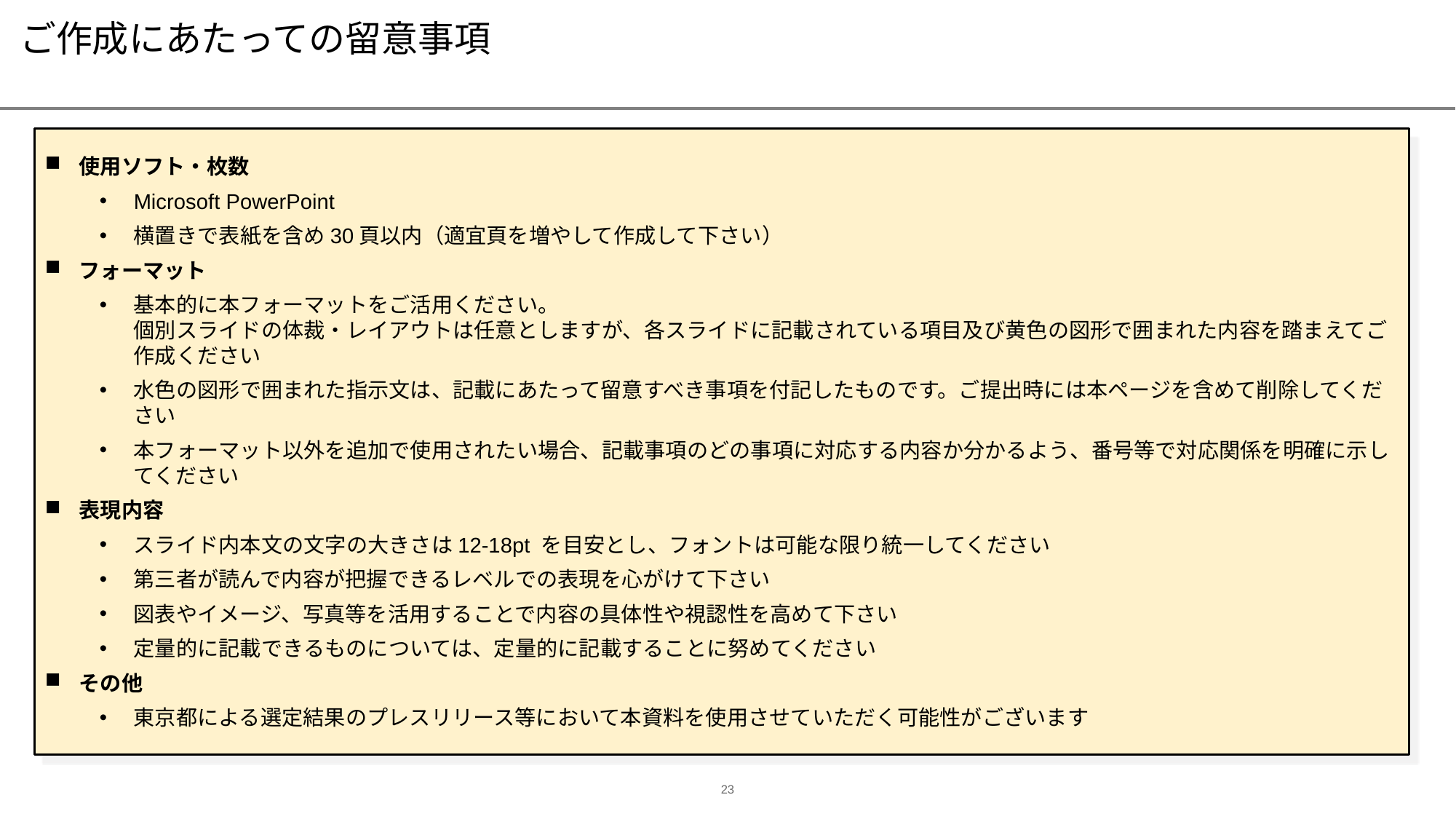

# ご作成にあたっての留意事項
使用ソフト・枚数
Microsoft PowerPoint
横置きで表紙を含め30頁以内（適宜頁を増やして作成して下さい）
フォーマット
基本的に本フォーマットをご活用ください。
個別スライドの体裁・レイアウトは任意としますが、各スライドに記載されている項目及び黄色の図形で囲まれた内容を踏まえてご作成ください
水色の図形で囲まれた指示文は、記載にあたって留意すべき事項を付記したものです。ご提出時には本ページを含めて削除してください
本フォーマット以外を追加で使用されたい場合、記載事項のどの事項に対応する内容か分かるよう、番号等で対応関係を明確に示してください
表現内容
スライド内本文の文字の大きさは12-18pt を目安とし、フォントは可能な限り統一してください
第三者が読んで内容が把握できるレベルでの表現を心がけて下さい
図表やイメージ、写真等を活用することで内容の具体性や視認性を高めて下さい
定量的に記載できるものについては、定量的に記載することに努めてください
その他
東京都による選定結果のプレスリリース等において本資料を使用させていただく可能性がございます